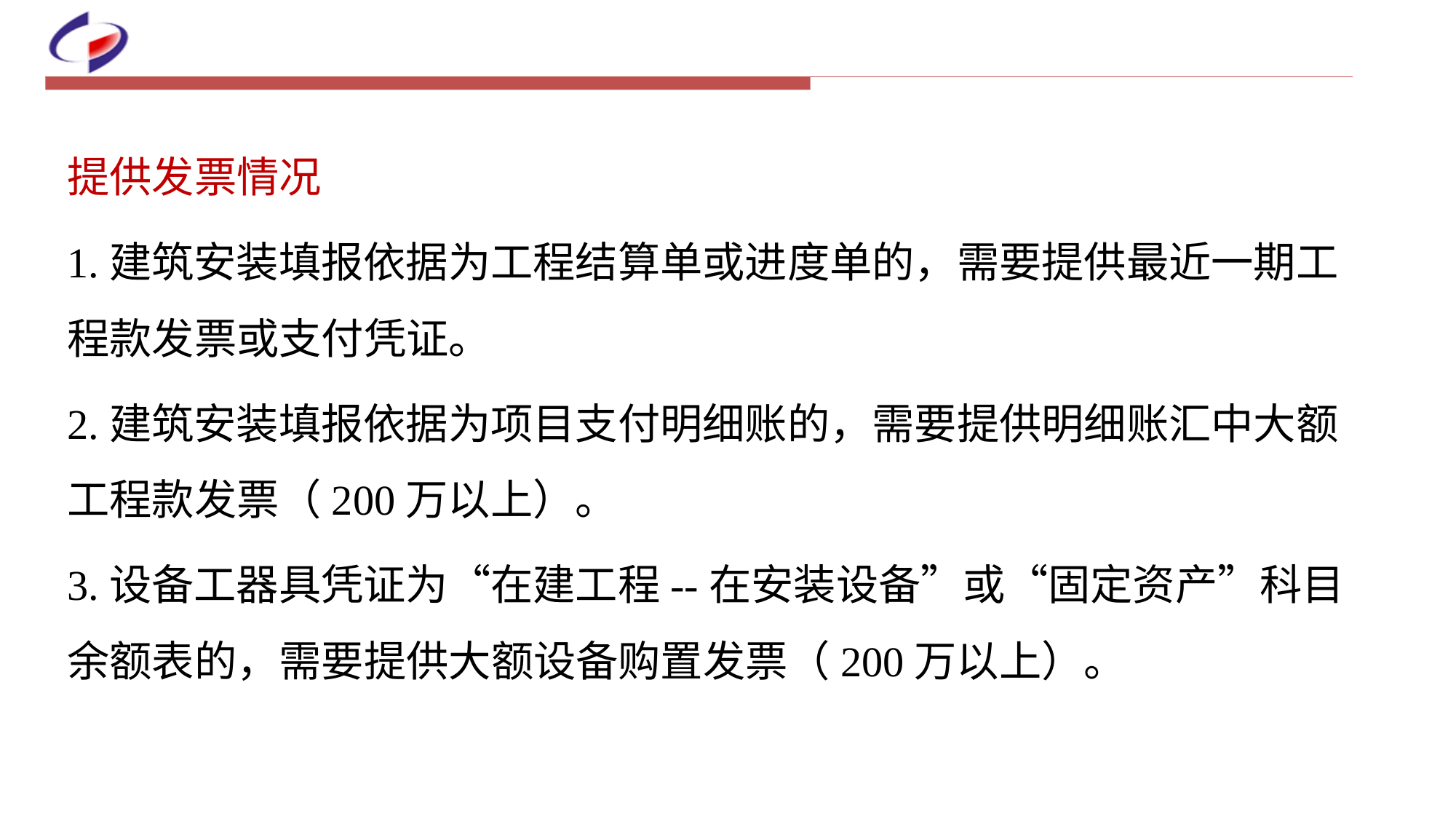

提供发票情况
1.建筑安装填报依据为工程结算单或进度单的，需要提供最近一期工程款发票或支付凭证。
2.建筑安装填报依据为项目支付明细账的，需要提供明细账汇中大额工程款发票（200万以上）。
3.设备工器具凭证为“在建工程--在安装设备”或“固定资产”科目余额表的，需要提供大额设备购置发票（200万以上）。